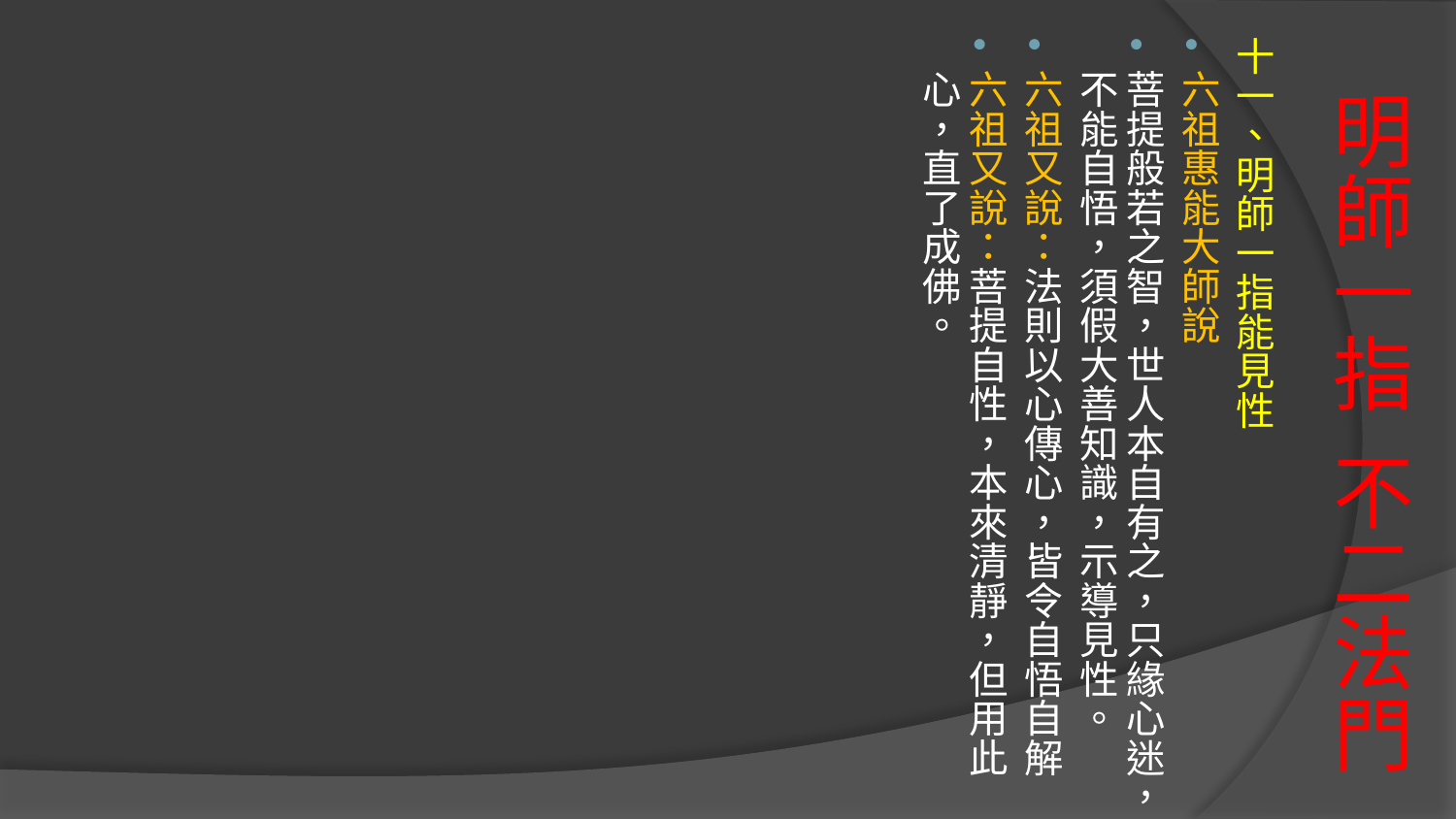

十一、明師一指能見性
六祖惠能大師說
菩提般若之智，世人本自有之，只緣心迷，不能自悟，須假大善知識，示導見性。
六祖又說：法則以心傳心，皆令自悟自解
六祖又說：菩提自性，本來清靜，但用此心，直了成佛。

# 明師一指  不二法門